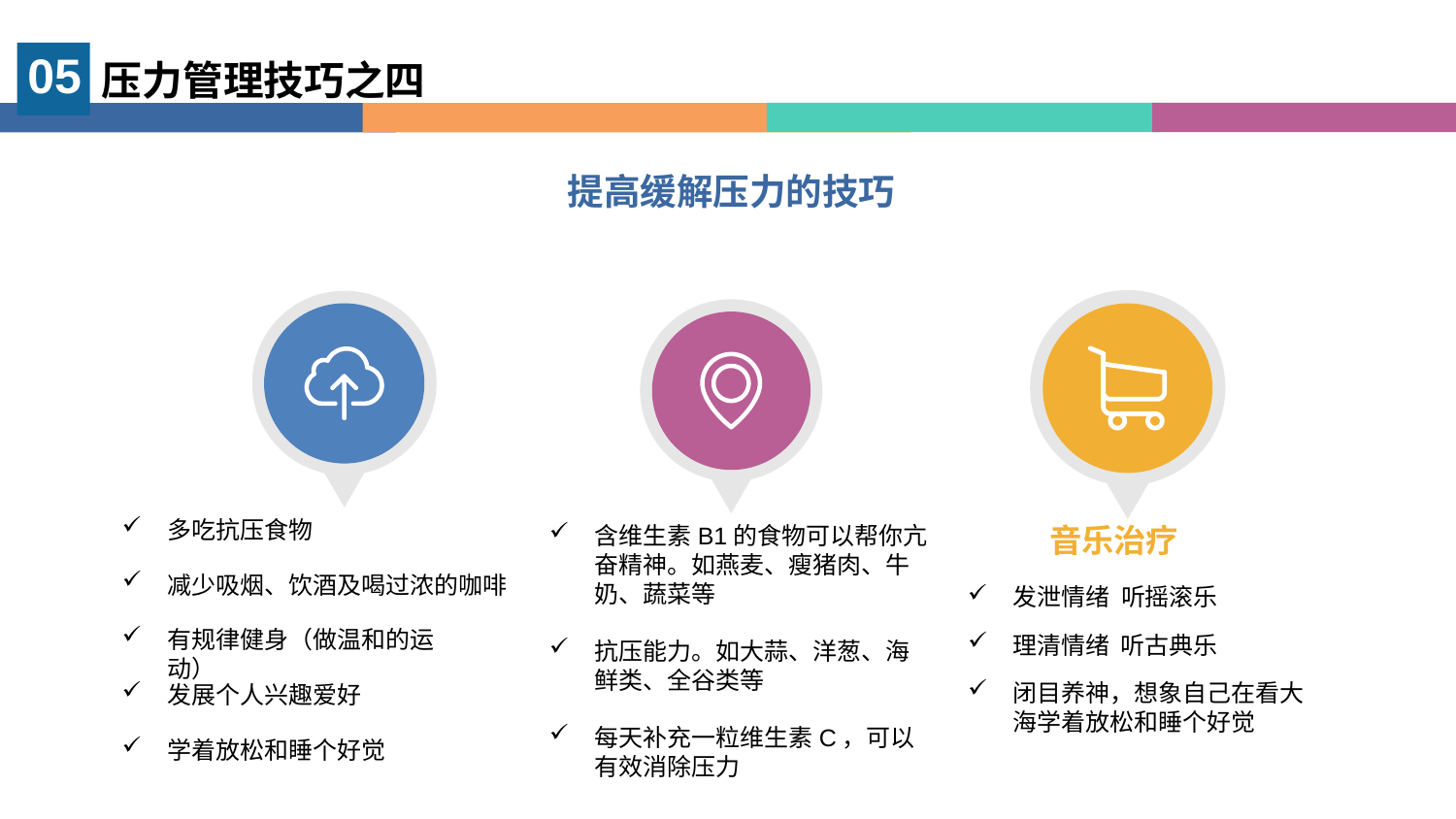

05

压力管理技巧之四
提高缓解压力的技巧

多吃抗压食物
音乐治疗
含维生素B1的食物可以帮你亢奋精神。如燕麦、瘦猪肉、牛奶、蔬菜等
减少吸烟、饮酒及喝过浓的咖啡
发泄情绪  听摇滚乐
有规律健身（做温和的运动）
理清情绪  听古典乐
抗压能力。如大蒜、洋葱、海鲜类、全谷类等
闭目养神，想象自己在看大海学着放松和睡个好觉
发展个人兴趣爱好
每天补充一粒维生素C，可以有效消除压力
学着放松和睡个好觉